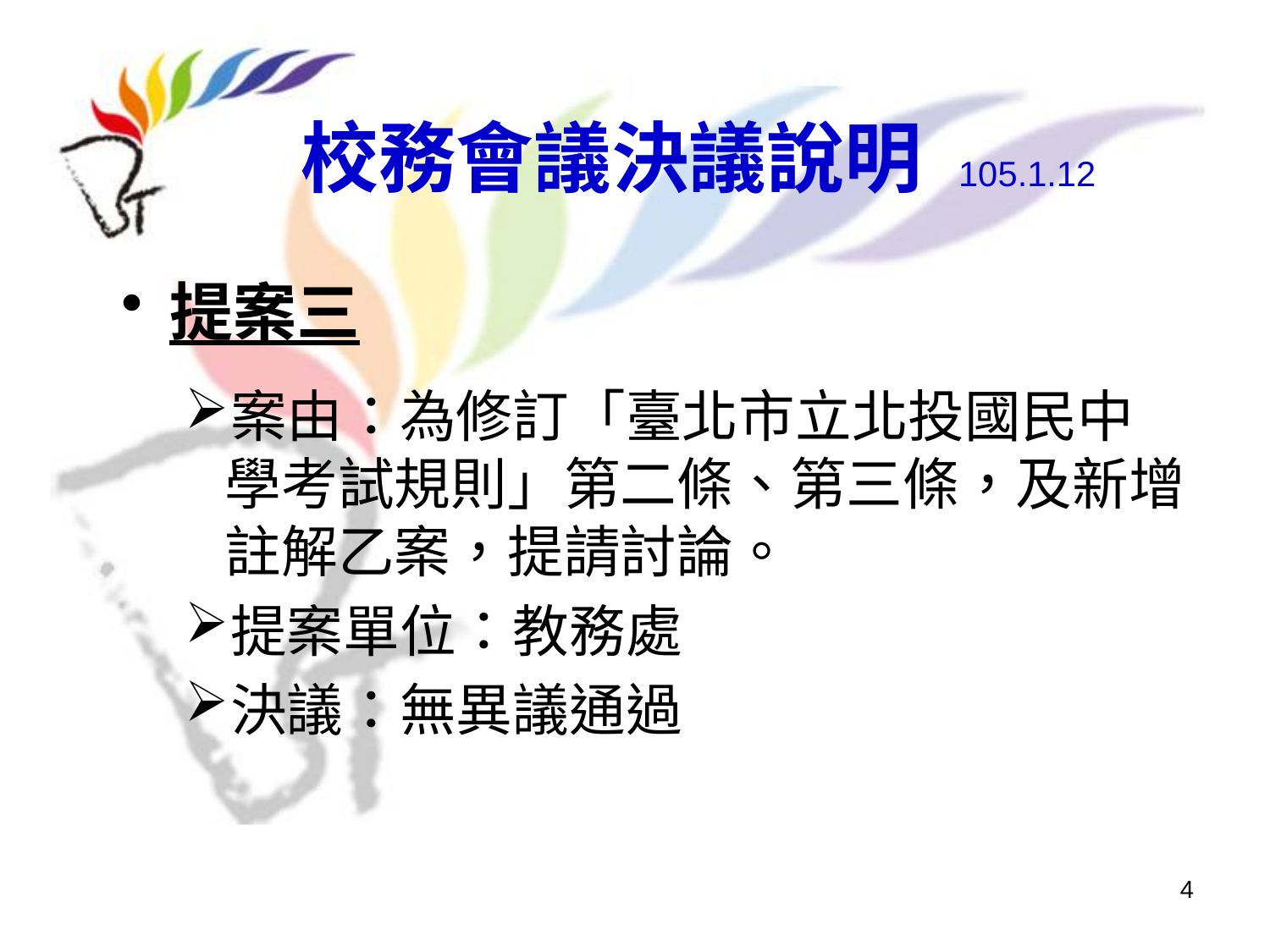

# 校務會議決議說明 105.1.12
提案三
案由：為修訂「臺北市立北投國民中學考試規則」第二條、第三條，及新增註解乙案，提請討論。
提案單位：教務處
決議：無異議通過
4